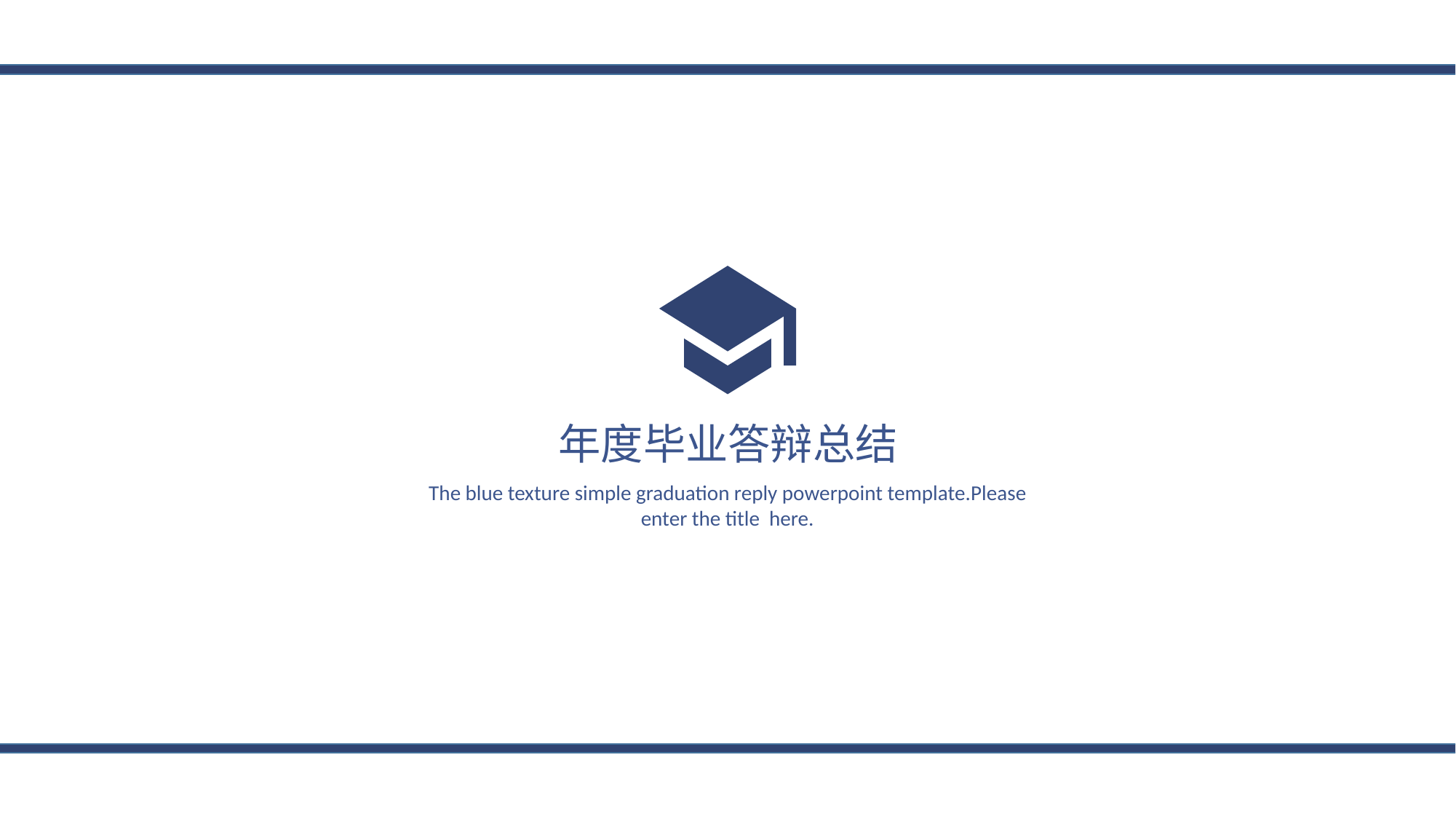

年度毕业答辩总结
The blue texture simple graduation reply powerpoint template.Please enter the title  here.